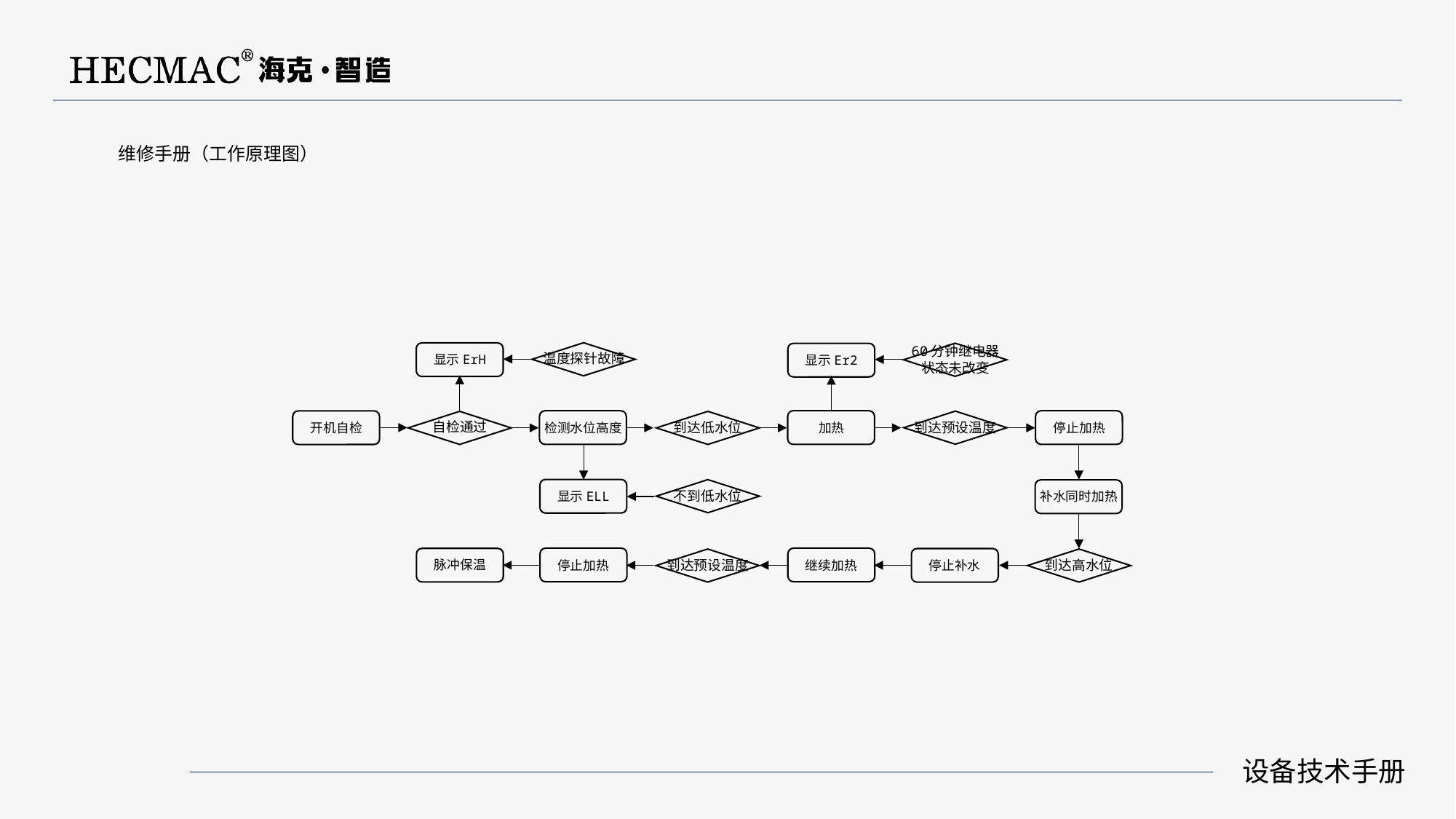

维修手册（工作原理图）
60分钟继电器
状态未改变

温度探针故障
显示ErH
显示Er2

自检通过
到达低水位
到达预设温度
停止加热
检测水位高度
加热
开机自检

不到低水位
补水同时加热
显示ELL

到达预设温度
到达高水位
脉冲保温
停止加热
继续加热
停止补水